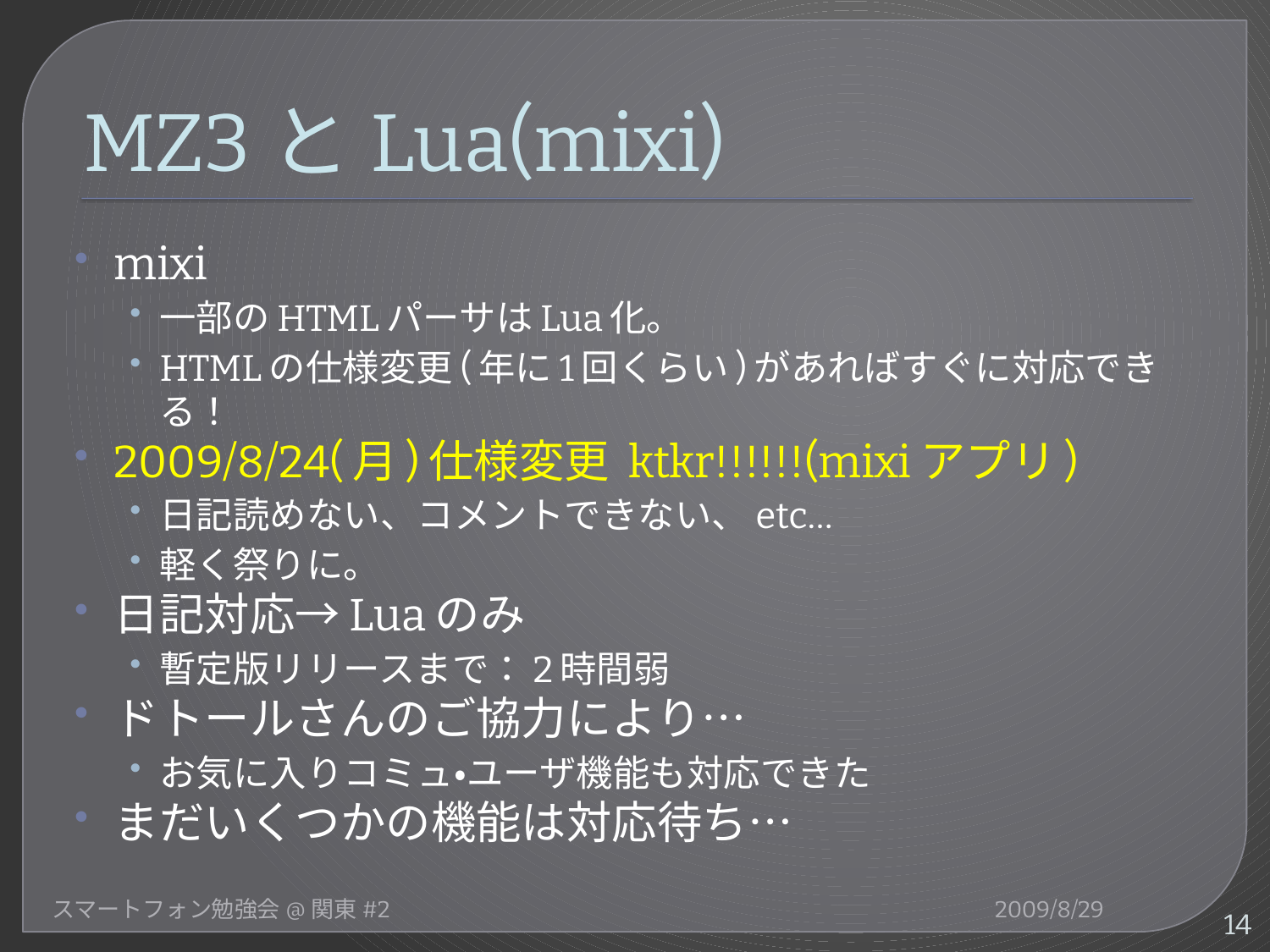

# MZ3とLua(mixi)
mixi
一部のHTMLパーサはLua化。
HTMLの仕様変更(年に1回くらい)があればすぐに対応できる！
2009/8/24(月)仕様変更 ktkr!!!!!!(mixiアプリ)
日記読めない、コメントできない、etc…
軽く祭りに。
日記対応→Luaのみ
暫定版リリースまで：2時間弱
ドトールさんのご協力により…
お気に入りコミュ・ユーザ機能も対応できた
まだいくつかの機能は対応待ち…

スマートフォン勉強会@関東#2
2009/8/29
14